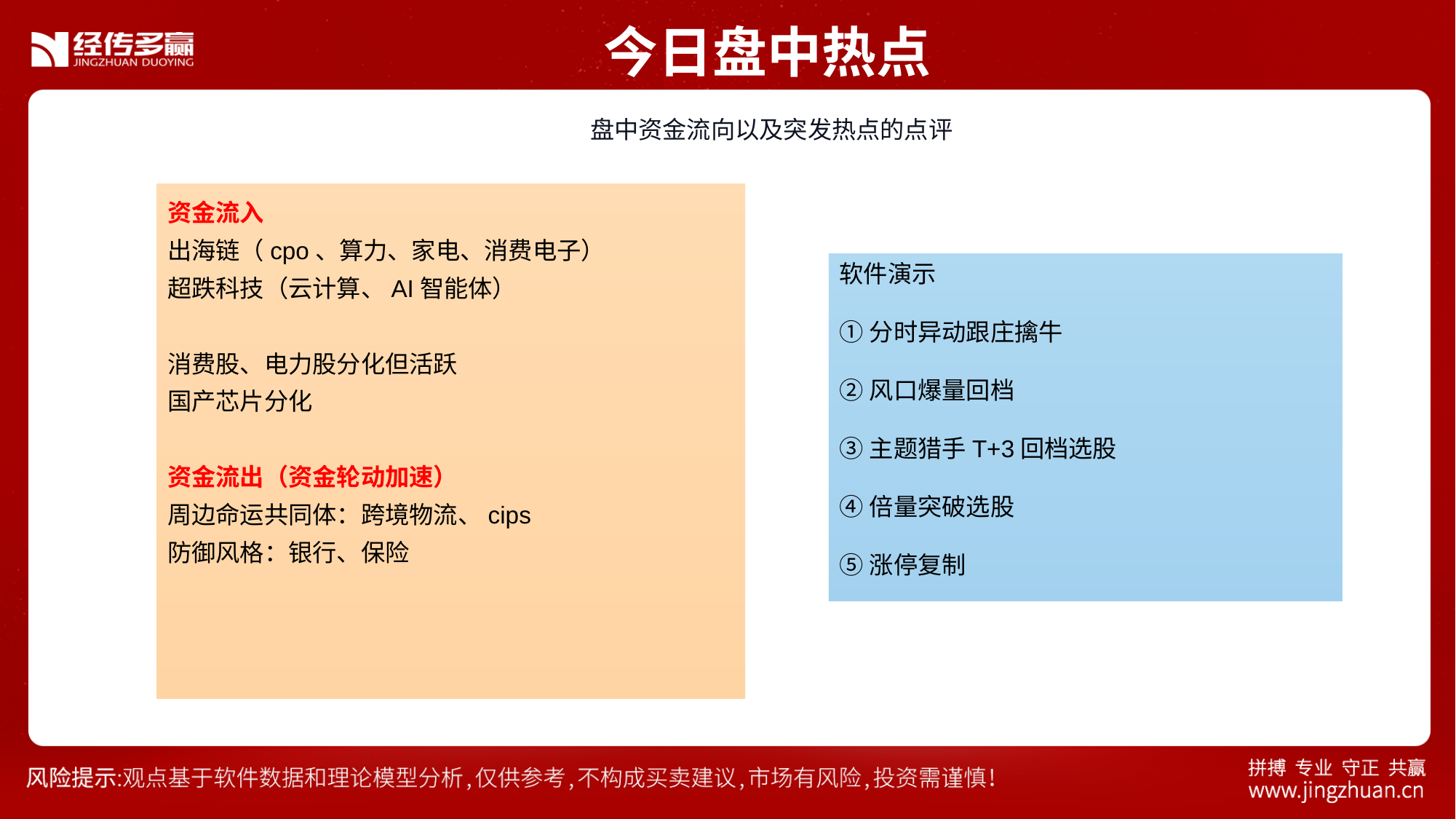

今日盘中热点
          盘中资金流向以及突发热点的点评

资金流入
出海链（cpo、算力、家电、消费电子）
超跌科技（云计算、AI智能体）

消费股、电力股分化但活跃
国产芯片分化

资金流出（资金轮动加速）
周边命运共同体：跨境物流、cips
防御风格：银行、保险

软件演示

①分时异动跟庄擒牛

②风口爆量回档

③主题猎手T+3回档选股

④倍量突破选股

⑤涨停复制